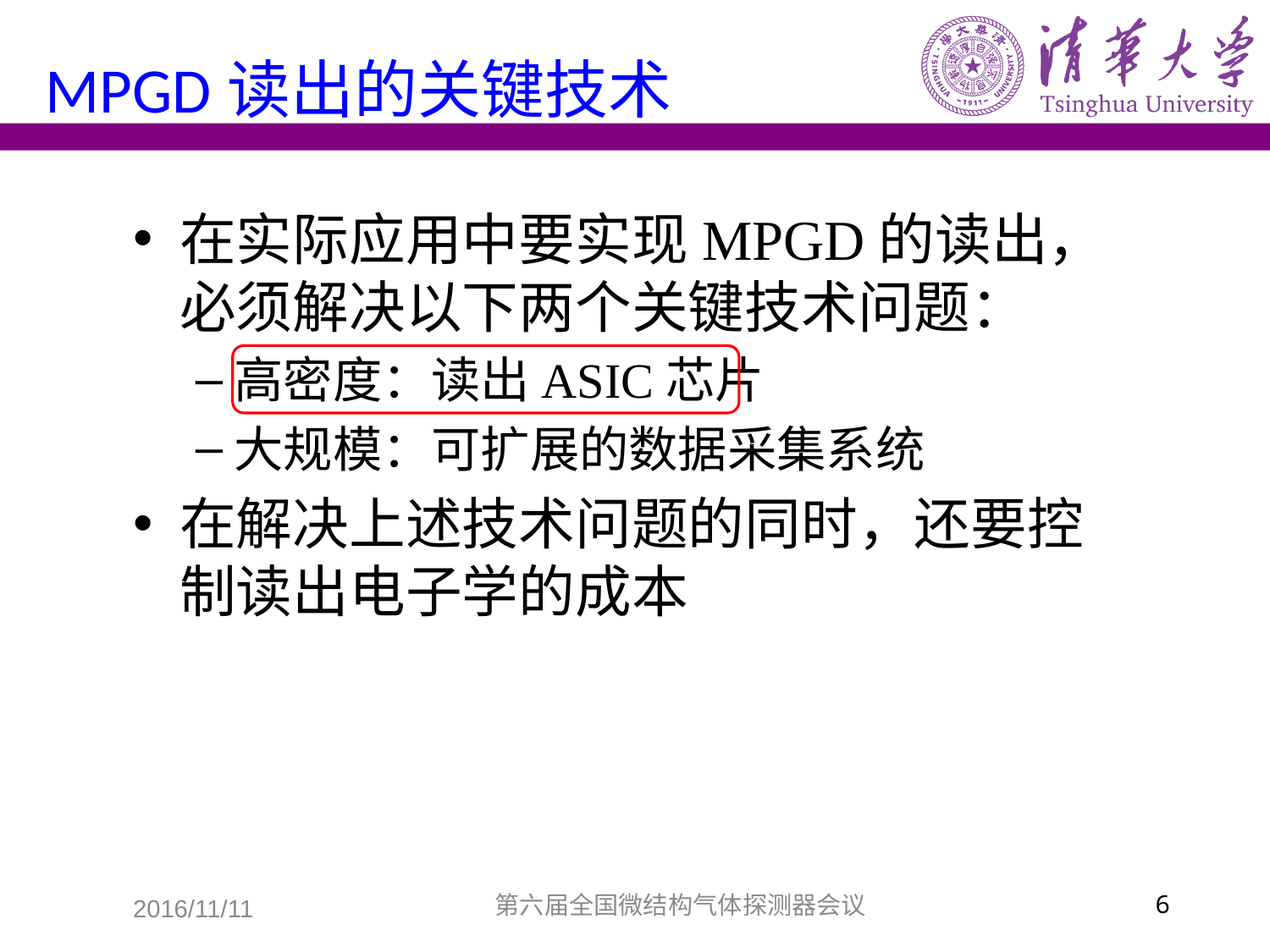

# MPGD读出的关键技术
在实际应用中要实现MPGD的读出，必须解决以下两个关键技术问题：
高密度：读出ASIC芯片
大规模：可扩展的数据采集系统
在解决上述技术问题的同时，还要控制读出电子学的成本

2016/11/11
第六届全国微结构气体探测器会议
6